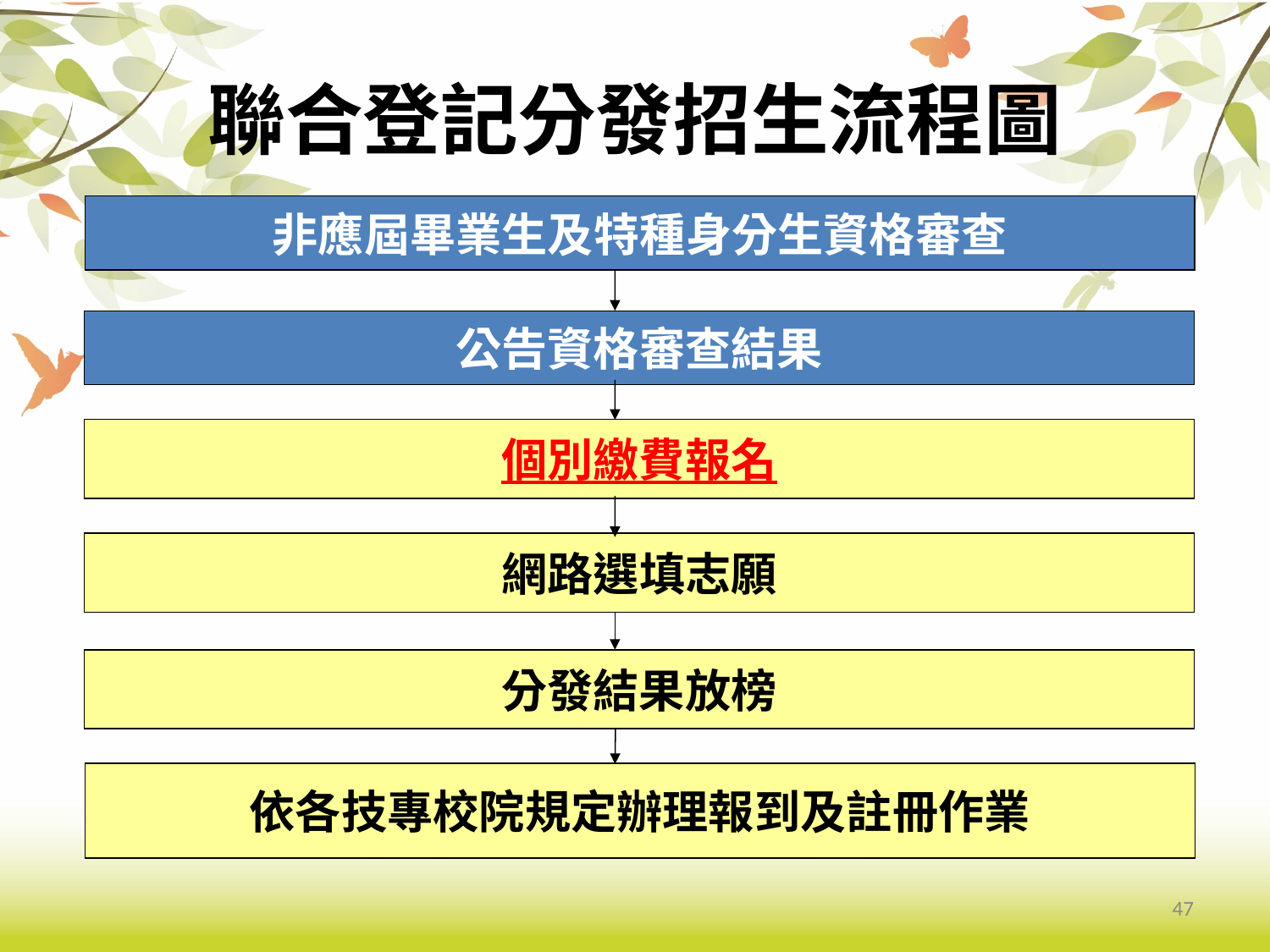

# 聯合登記分發招生流程圖
非應屆畢業生及特種身分生資格審查

公告資格審查結果

個別繳費報名

網路選填志願

分發結果放榜

依各技專校院規定辦理報到及註冊作業
47